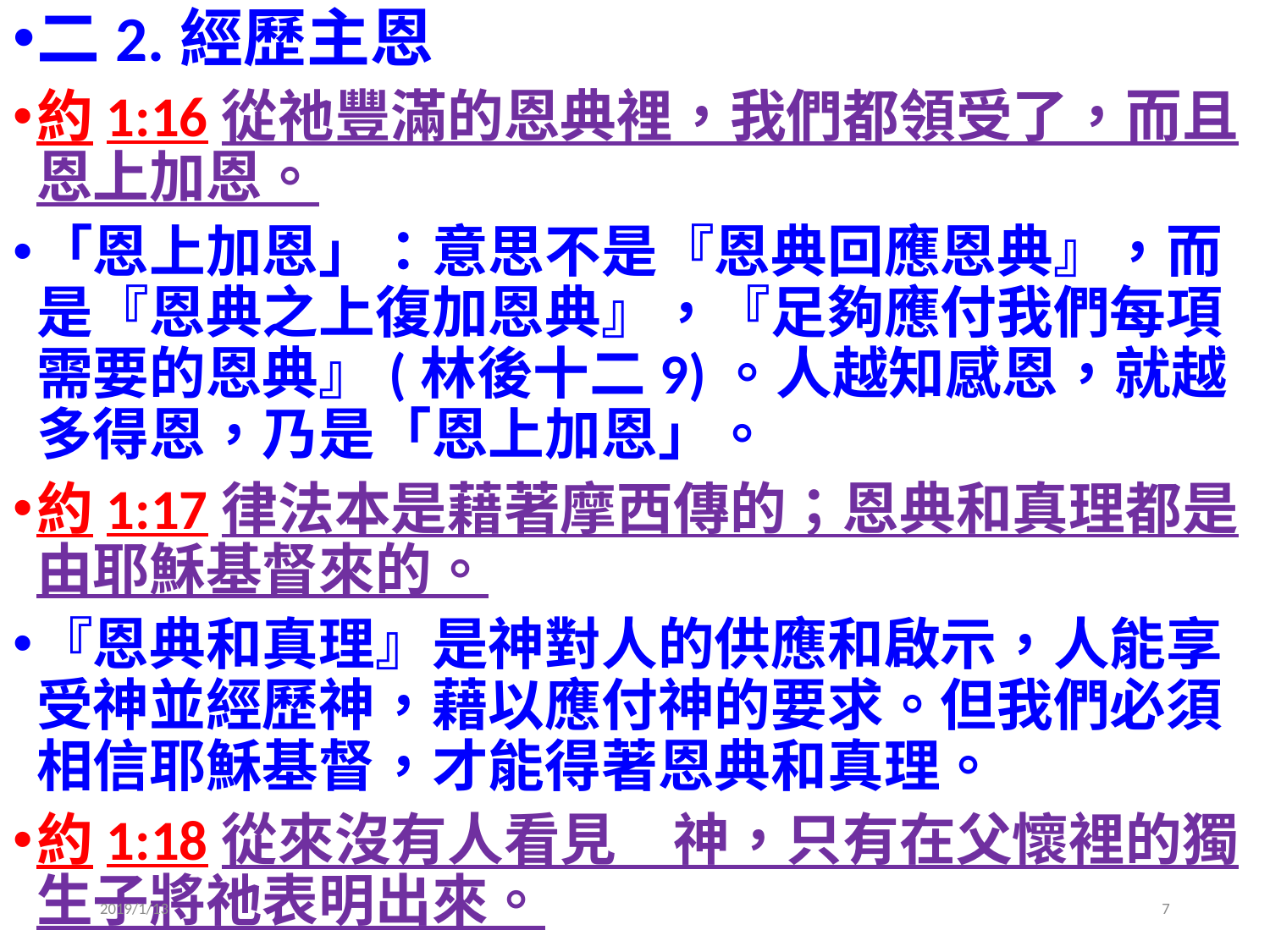

二2.經歷主恩
約1:16從祂豐滿的恩典裡，我們都領受了，而且恩上加恩。
「恩上加恩」：意思不是『恩典回應恩典』，而是『恩典之上復加恩典』，『足夠應付我們每項需要的恩典』(林後十二9)。人越知感恩，就越多得恩，乃是「恩上加恩」。
約1:17律法本是藉著摩西傳的；恩典和真理都是由耶穌基督來的。
『恩典和真理』是神對人的供應和啟示，人能享受神並經歷神，藉以應付神的要求。但我們必須相信耶穌基督，才能得著恩典和真理。
約1:18從來沒有人看見　神，只有在父懷裡的獨生子將祂表明出來。

2019/1/13
7